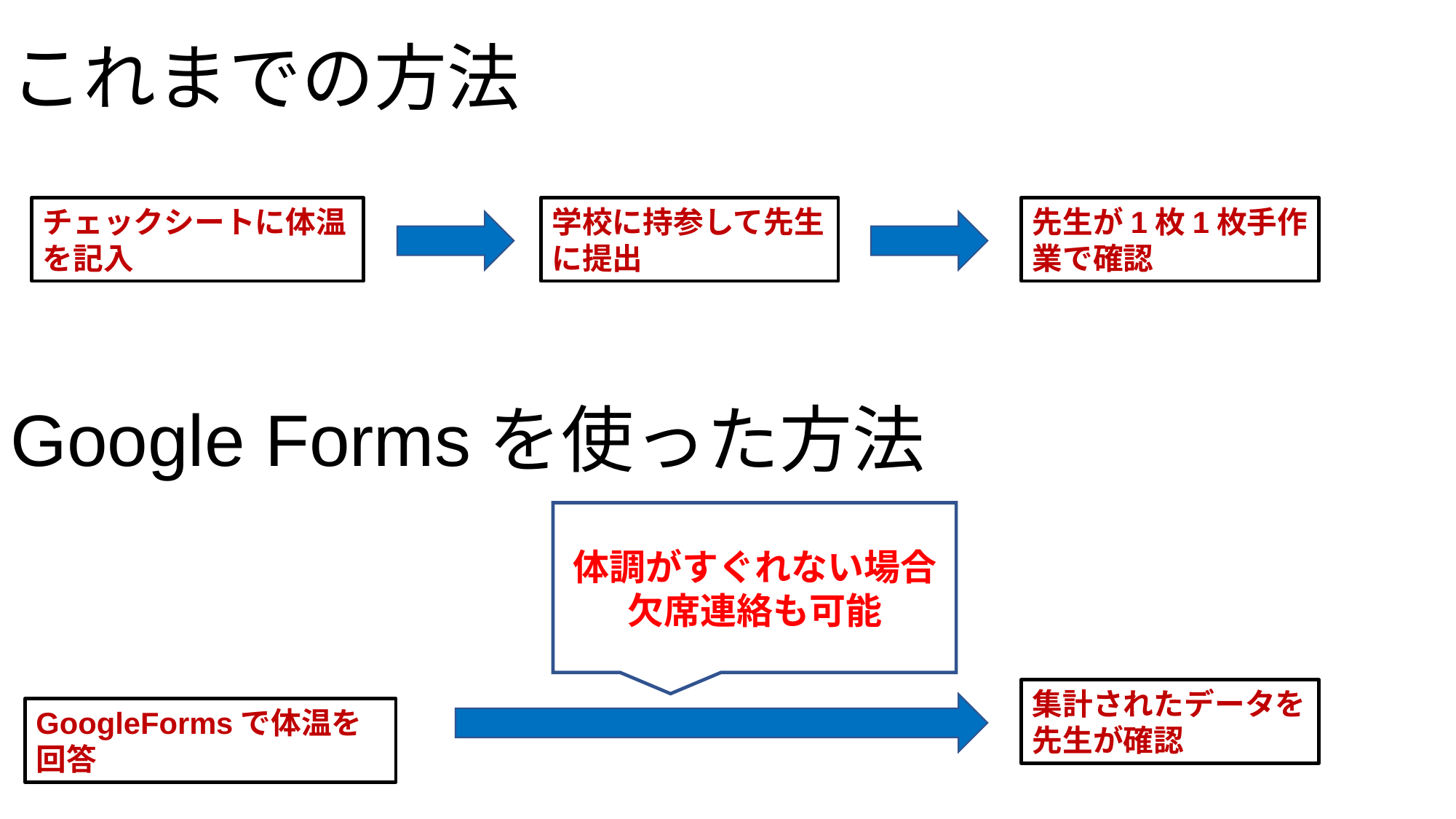

# これまでの方法
先生が1枚1枚手作業で確認
学校に持参して先生に提出
チェックシートに体温を記入

Google Formsを使った方法
体調がすぐれない場合欠席連絡も可能
集計されたデータを先生が確認

GoogleFormsで体温を回答